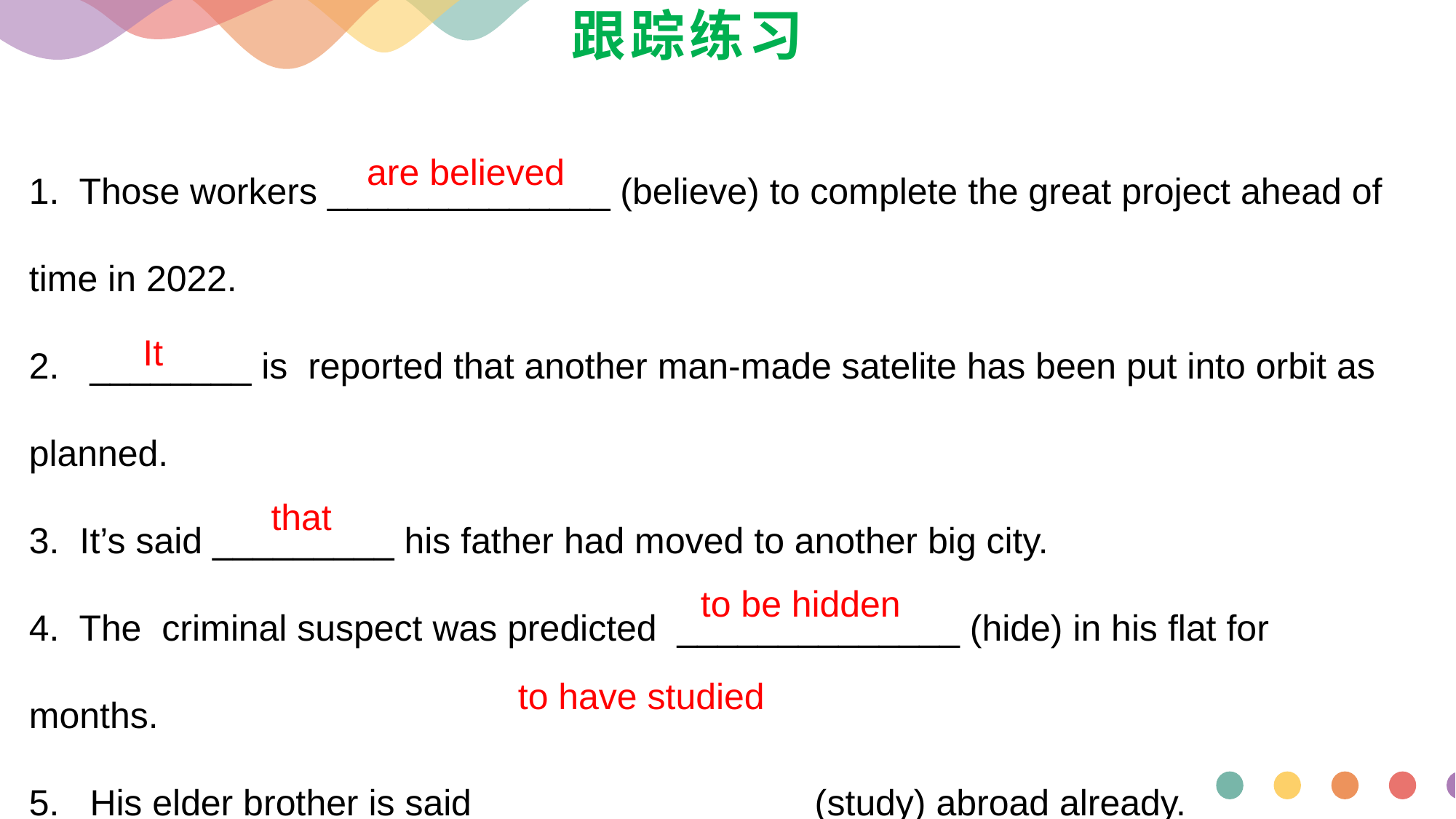

# 跟踪练习

1.  Those workers ______________ (believe) to complete the great project ahead of time in 2022.
2.   ________ is  reported that another man-made satelite has been put into orbit as planned.
3.  It’s said _________ his father had moved to another big city.
4.  The  criminal suspect was predicted  ______________ (hide) in his flat for months.
5.   His elder brother is said ________________ (study) abroad already.
are believed
 It
  that
to be hidden
to have studied